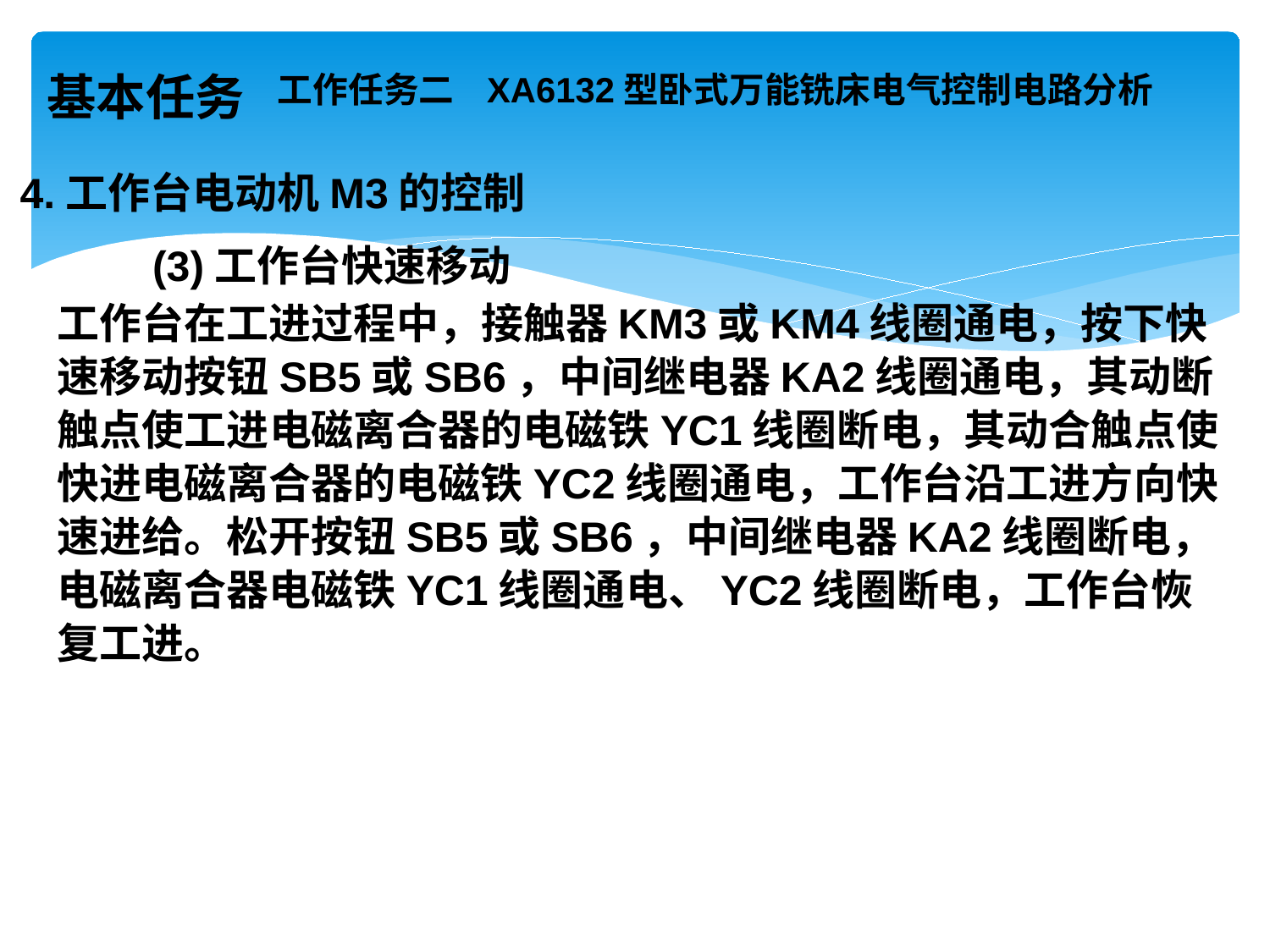

# 工作任务二   XA6132型卧式万能铣床电气控制电路分析
基本任务
4.工作台电动机M3的控制
        (3)工作台快速移动
工作台在工进过程中，接触器KM3或KM4线圈通电，按下快速移动按钮SB5或SB6，中间继电器KA2线圈通电，其动断触点使工进电磁离合器的电磁铁YC1线圈断电，其动合触点使快进电磁离合器的电磁铁YC2线圈通电，工作台沿工进方向快速进给。松开按钮SB5或SB6，中间继电器KA2线圈断电，电磁离合器电磁铁YC1线圈通电、YC2线圈断电，工作台恢复工进。